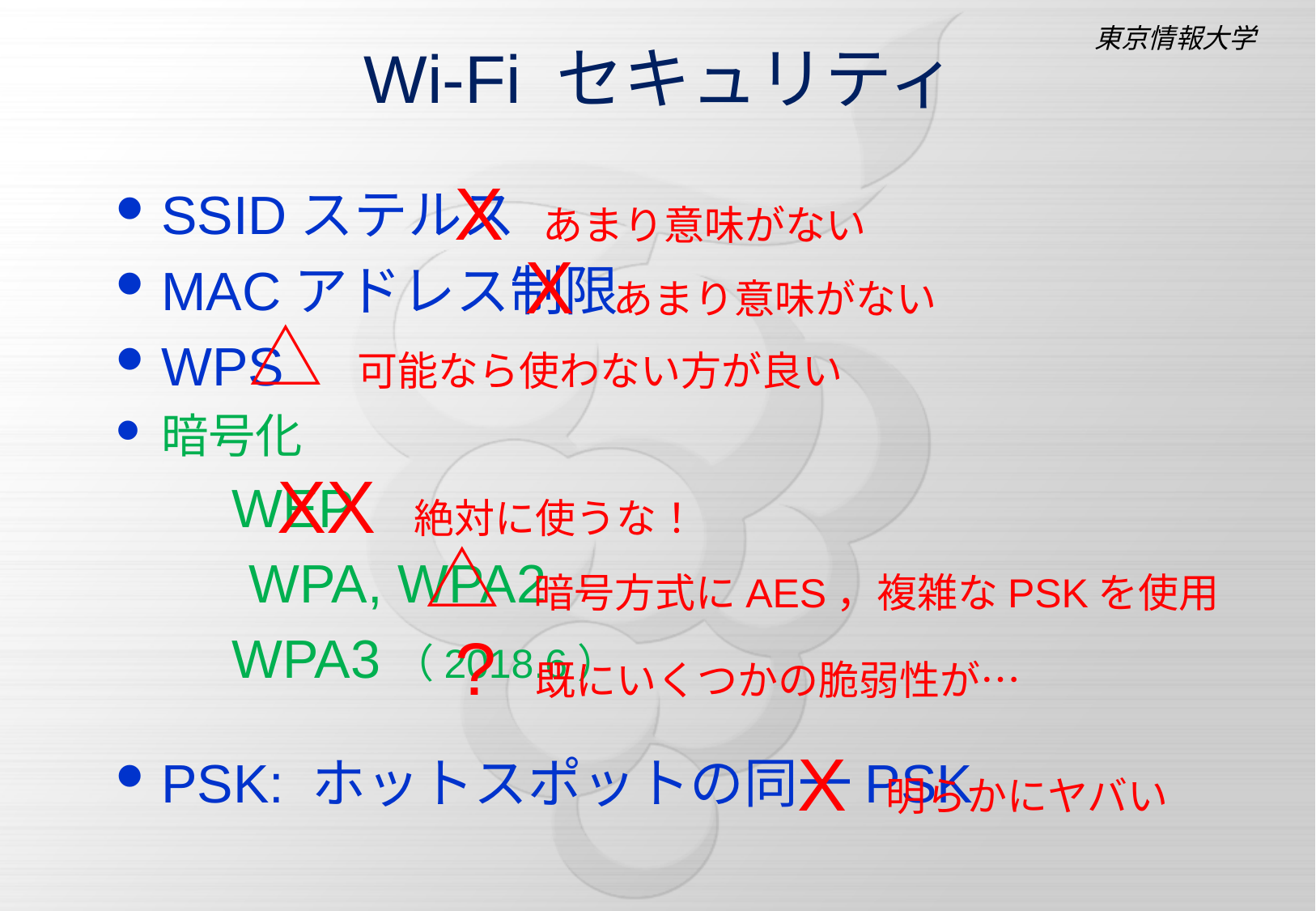

# Wi-Fi セキュリティ
X あまり意味がない
SSIDステルス
MACアドレス制限
WPS
暗号化
   　WEP
　 　WPA, WPA2
   　WPA3（2018.6）
PSK: ホットスポットの同一PSK

X あまり意味がない
△ 可能なら使わない方が良い
XX 絶対に使うな！
△ 暗号方式にAES，複雑なPSKを使用
? 既にいくつかの脆弱性が…
X 明らかにヤバい